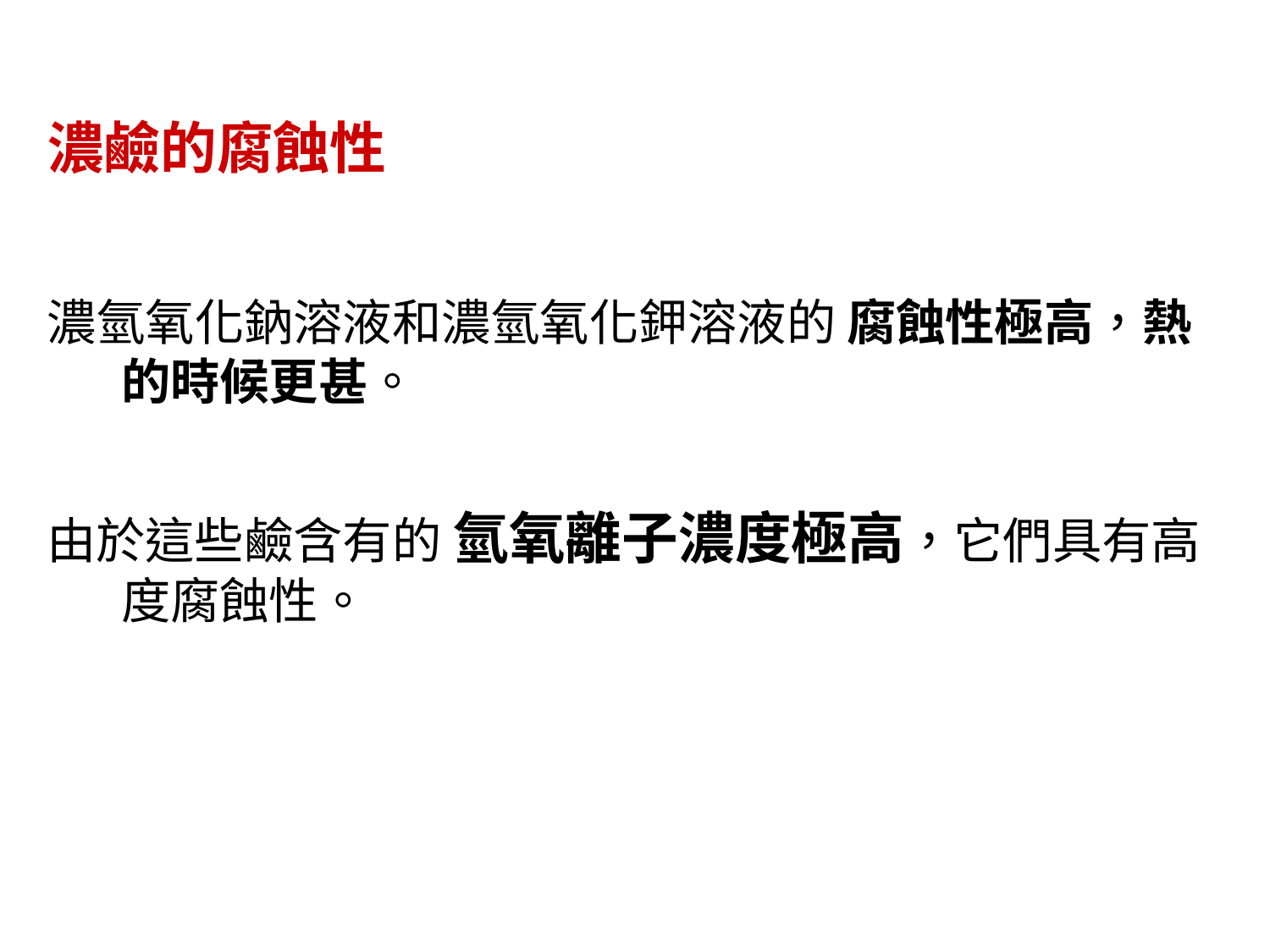

濃鹼的腐蝕性
濃氫氧化鈉溶液和濃氫氧化鉀溶液的 腐蝕性極高，熱的時候更甚。
由於這些鹼含有的 氫氧離子濃度極高，它們具有高度腐蝕性。